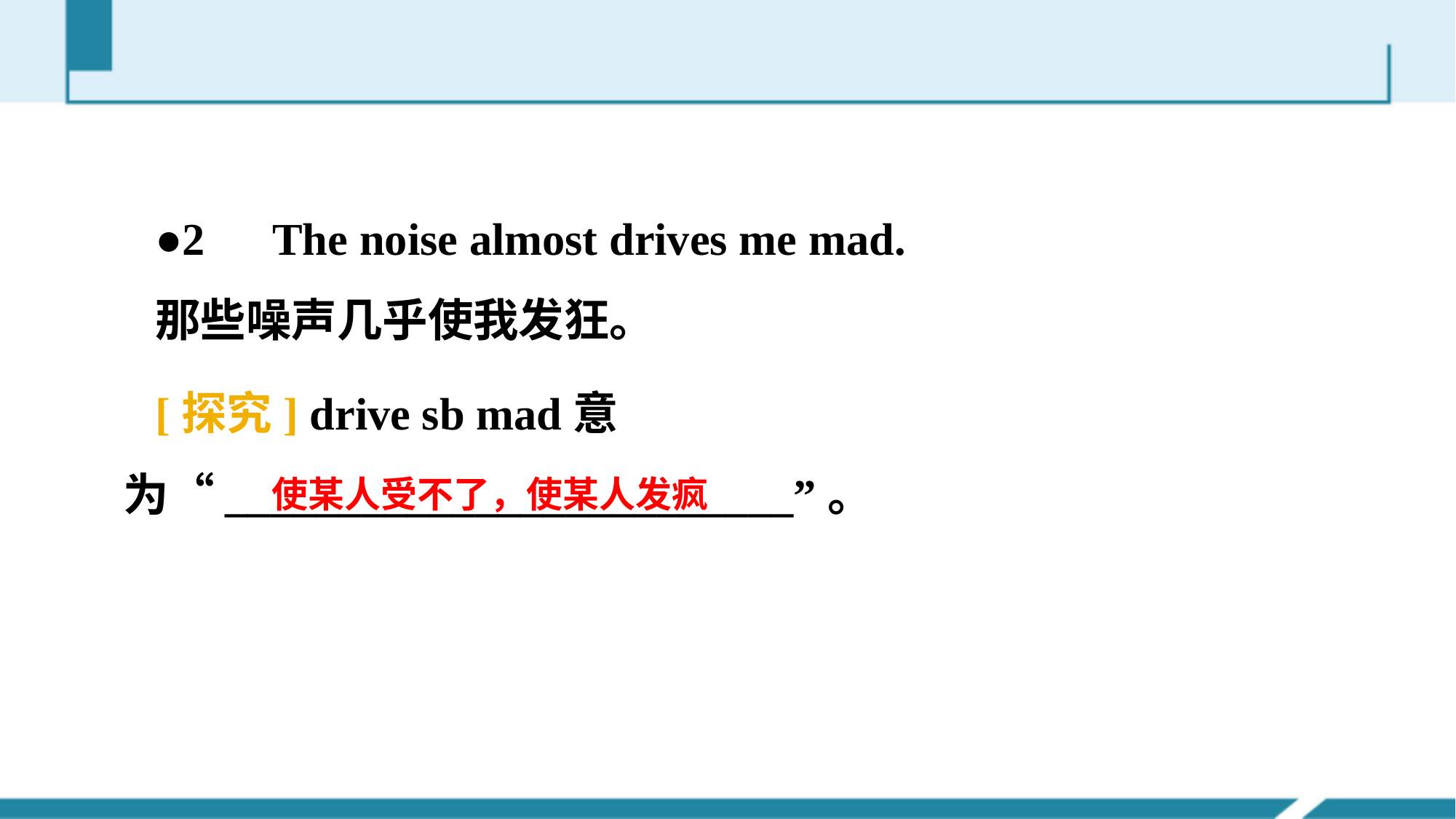

#
●2　The noise almost drives me mad.
那些噪声几乎使我发狂。

[探究] drive sb mad意为“_________________________”。
使某人受不了，使某人发疯